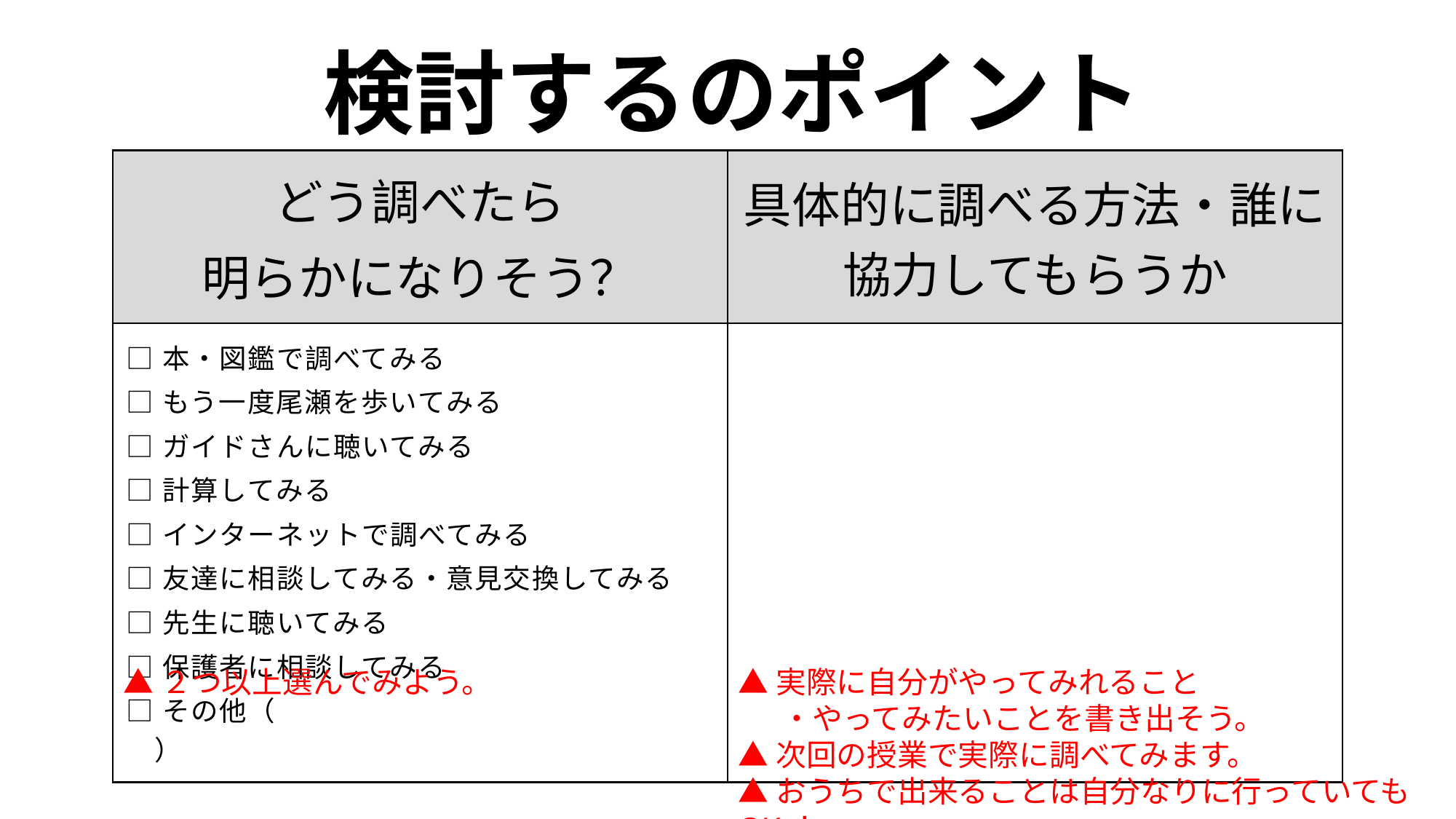

# 検討するのポイント
| どう調べたら 明らかになりそう？ | 具体的に調べる方法・誰に協力してもらうか |
| --- | --- |
| □本・図鑑で調べてみる　 □もう一度尾瀬を歩いてみる　 □ガイドさんに聴いてみる □計算してみる　 □インターネットで調べてみる □友達に相談してみる・意見交換してみる □先生に聴いてみる □保護者に相談してみる □その他（　　　　　　　　　　　　　　　） |  |
▲２つ以上選んでみよう。
▲実際に自分がやってみれること
　  ・やってみたいことを書き出そう。
▲次回の授業で実際に調べてみます。
▲おうちで出来ることは自分なりに行っていてもOK！